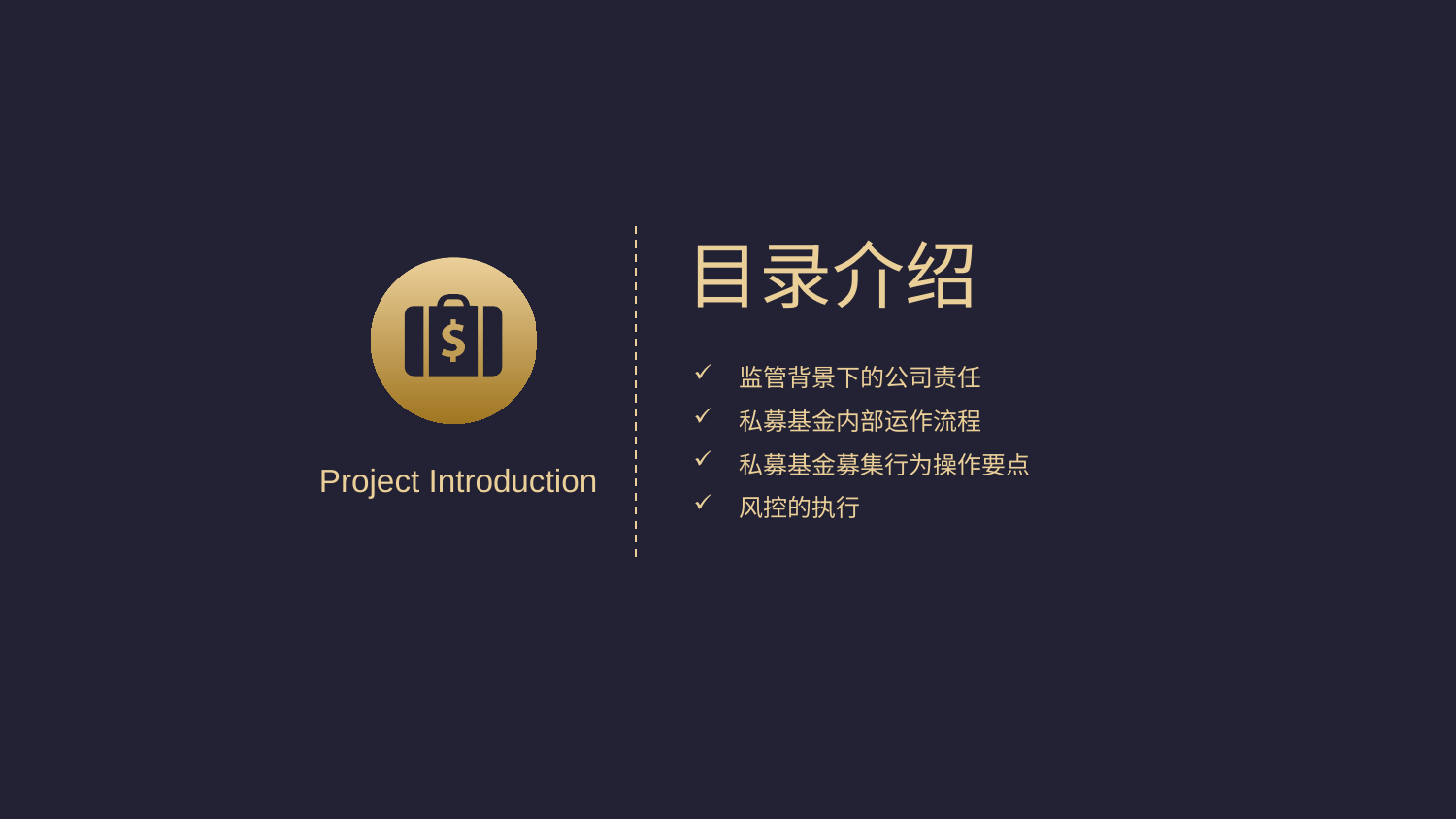

目录介绍

监管背景下的公司责任
私募基金内部运作流程
私募基金募集行为操作要点
风控的执行
Project Introduction